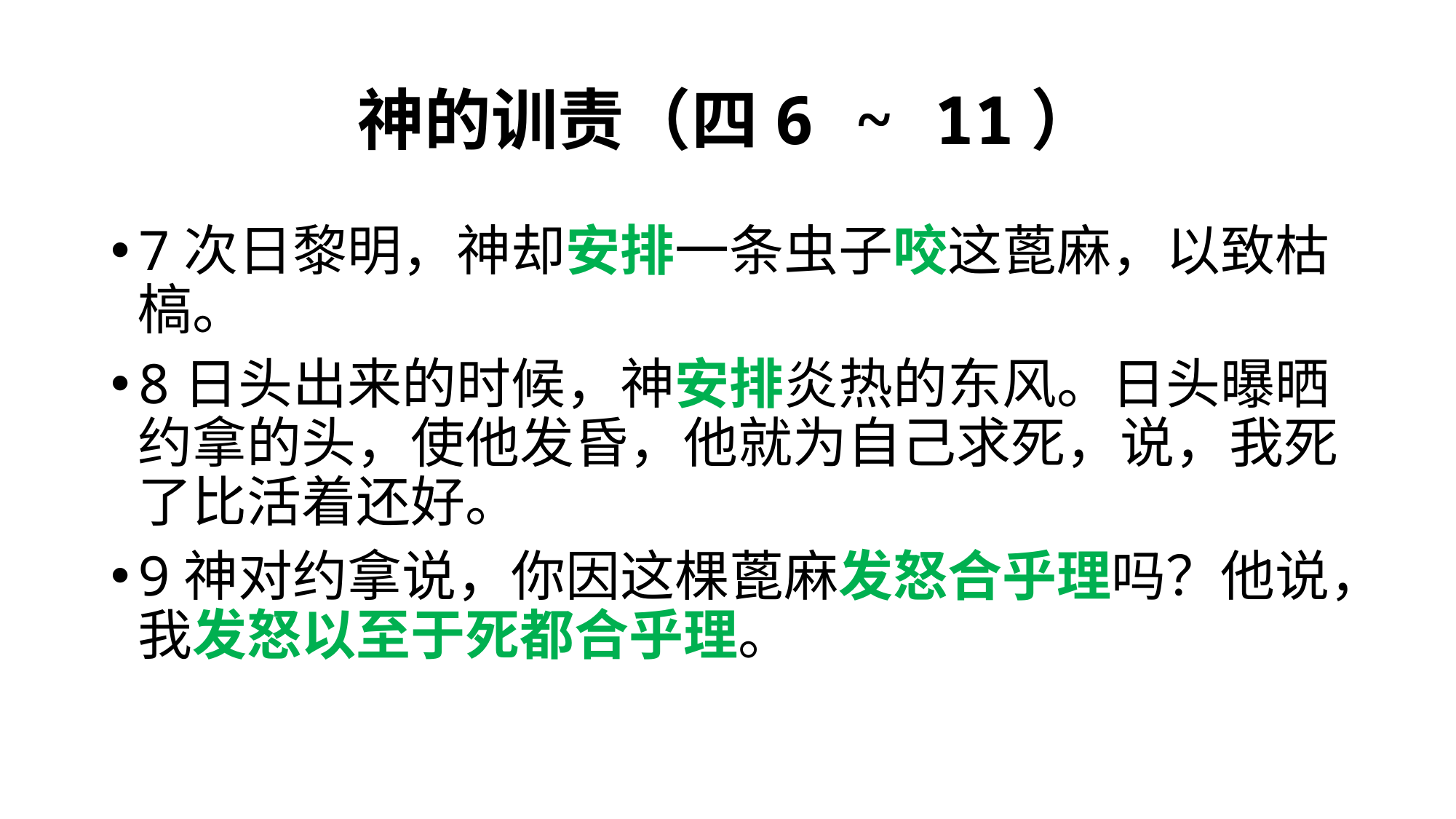

# 神的训责（四6 ~ 11）
7次日黎明，神却安排一条虫子咬这蓖麻，以致枯槁。
8日头出来的时候，神安排炎热的东风。日头曝晒约拿的头，使他发昏，他就为自己求死，说，我死了比活着还好。
9神对约拿说，你因这棵蓖麻发怒合乎理吗？他说，我发怒以至于死都合乎理。